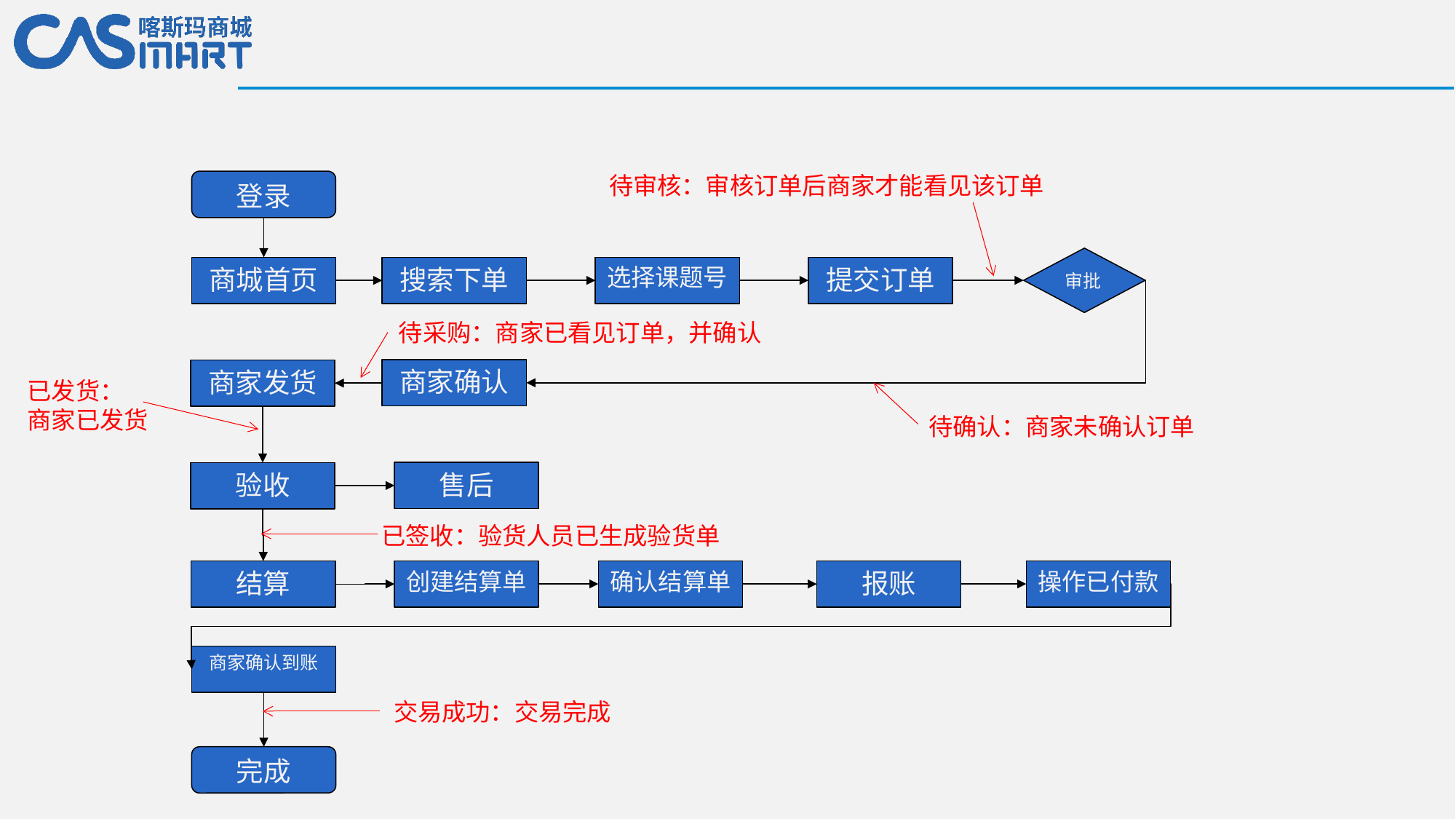

待审核：审核订单后商家才能看见该订单
登录
审批
提交订单
商城首页
搜索下单
选择课题号
待采购：商家已看见订单，并确认
商家确认
商家发货
已发货：
商家已发货
待确认：商家未确认订单
售后
验收
已签收：验货人员已生成验货单
确认结算单
操作已付款
创建结算单
报账
结算
商家确认到账
交易成功：交易完成
完成